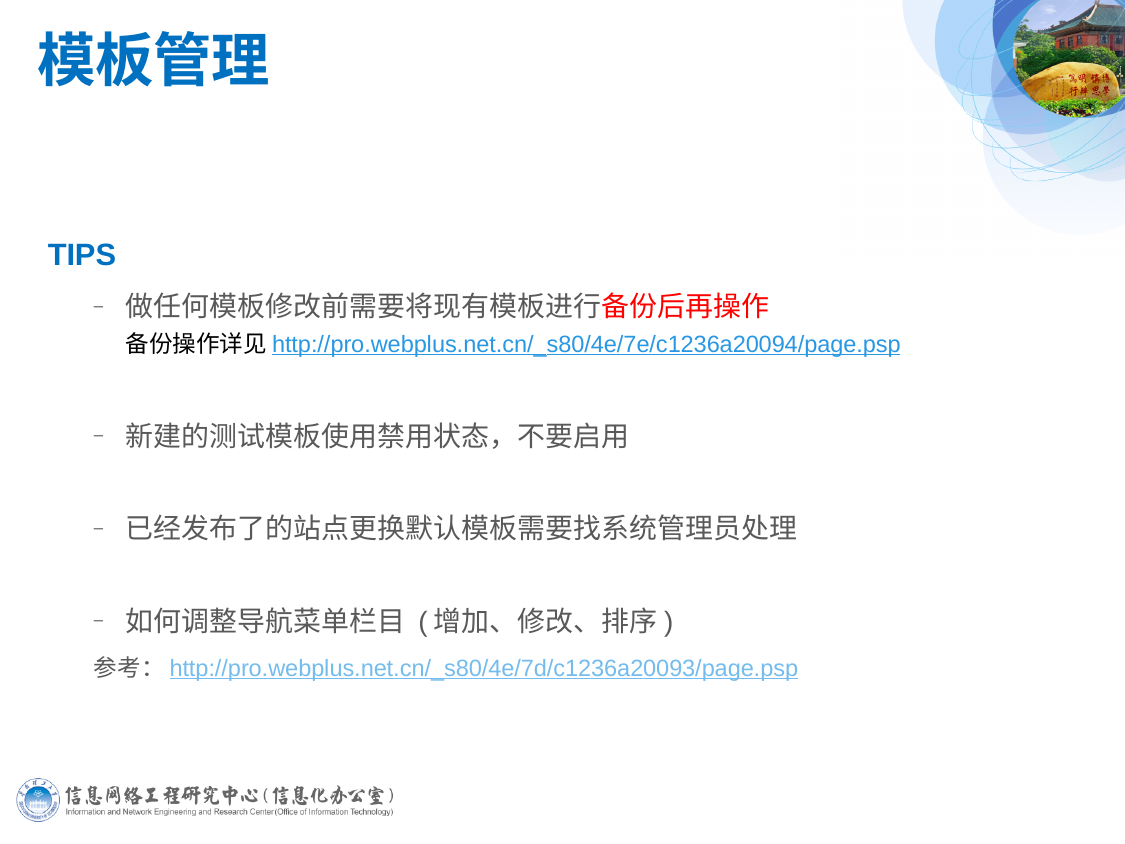

# 模板管理
TIPS
做任何模板修改前需要将现有模板进行备份后再操作
备份操作详见http://pro.webplus.net.cn/_s80/4e/7e/c1236a20094/page.psp

新建的测试模板使用禁用状态，不要启用
已经发布了的站点更换默认模板需要找系统管理员处理
如何调整导航菜单栏目 (增加、修改、排序)
参考：http://pro.webplus.net.cn/_s80/4e/7d/c1236a20093/page.psp